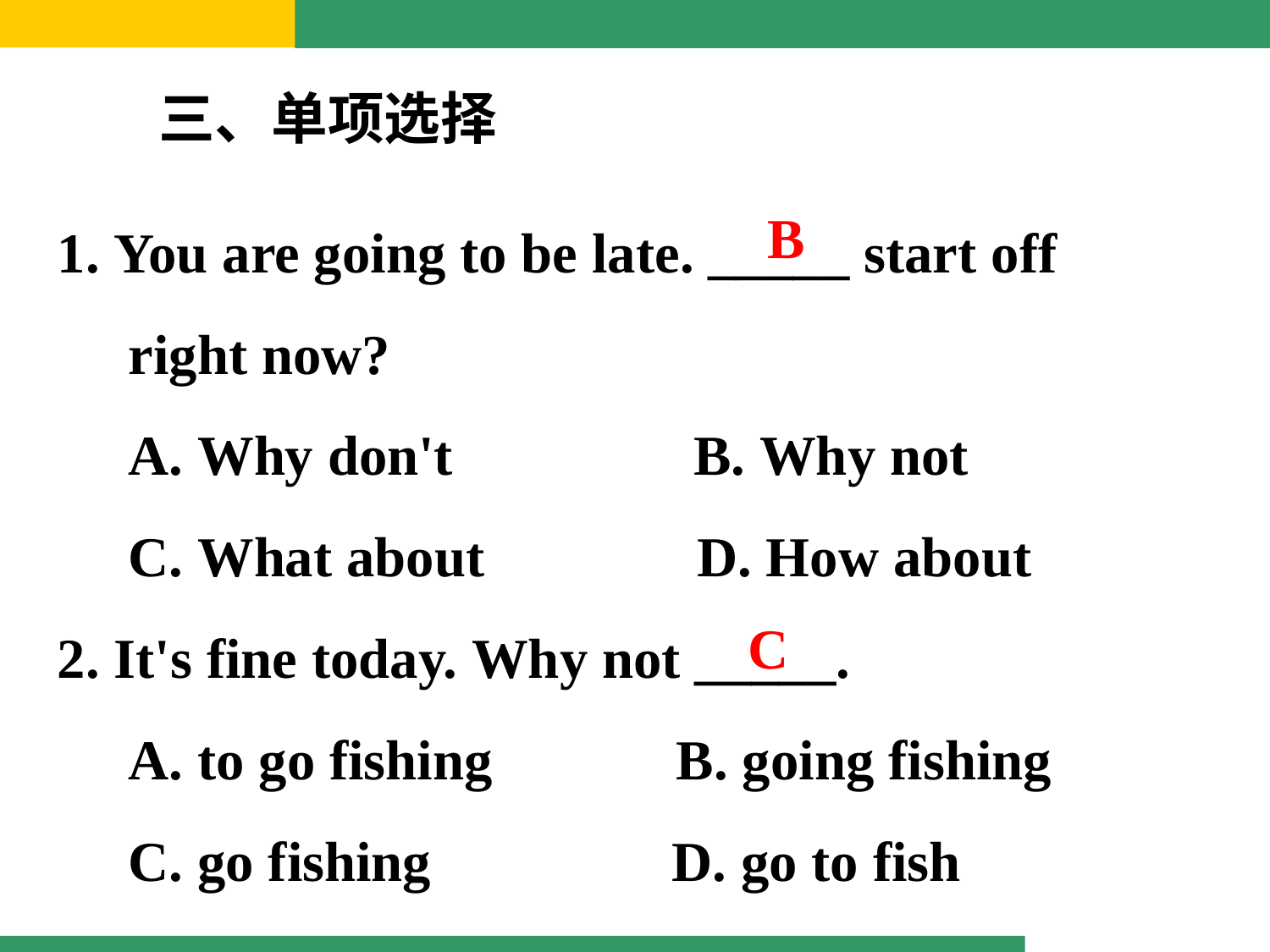

三、单项选择
1. You are going to be late. _____ start off
     right now?
     A. Why don't                 B. Why not
     C. What about               D. How about
2. It's fine today. Why not _____.
     A. to go fishing             B. going fishing
     C. go fishing                 D. go to fish
B
C
)12. You are going to be late. _____ start off right now?

)12. You are going to be late. _____ start off right now?

(

(

A. Why don‟t

A. Why don‟t

B. Why not

B. Why not

C. What about

C. What about

D. How about
D. How about